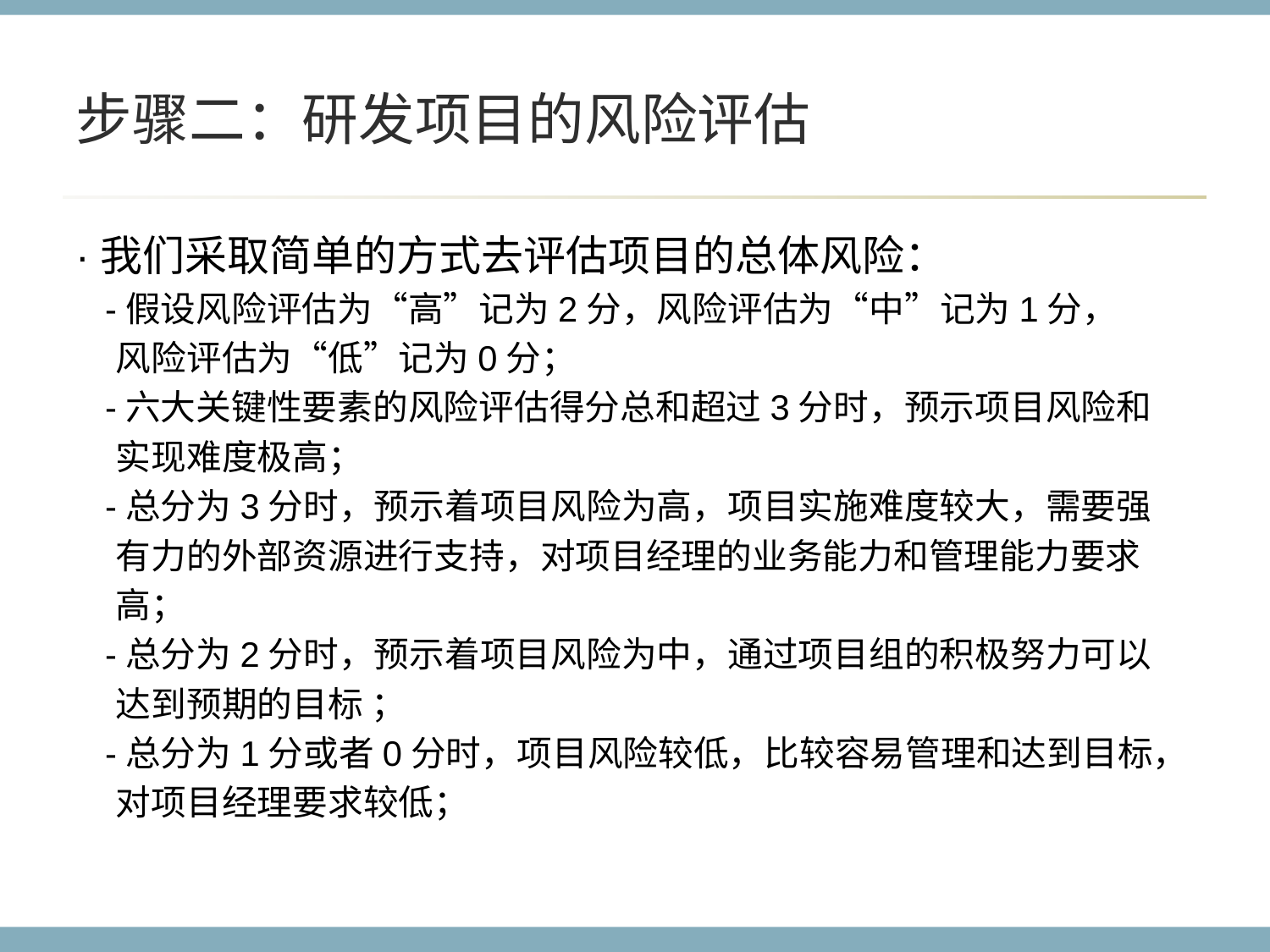

# 步骤二：研发项目的风险评估
·我们采取简单的方式去评估项目的总体风险：
   -假设风险评估为“高”记为2分，风险评估为“中”记为1分，
    风险评估为“低”记为0分；
   -六大关键性要素的风险评估得分总和超过3分时，预示项目风险和
    实现难度极高；
   -总分为3分时，预示着项目风险为高，项目实施难度较大，需要强
    有力的外部资源进行支持，对项目经理的业务能力和管理能力要求
    高；
   -总分为2分时，预示着项目风险为中，通过项目组的积极努力可以
    达到预期的目标 ；
   -总分为1分或者0分时，项目风险较低，比较容易管理和达到目标，
    对项目经理要求较低；